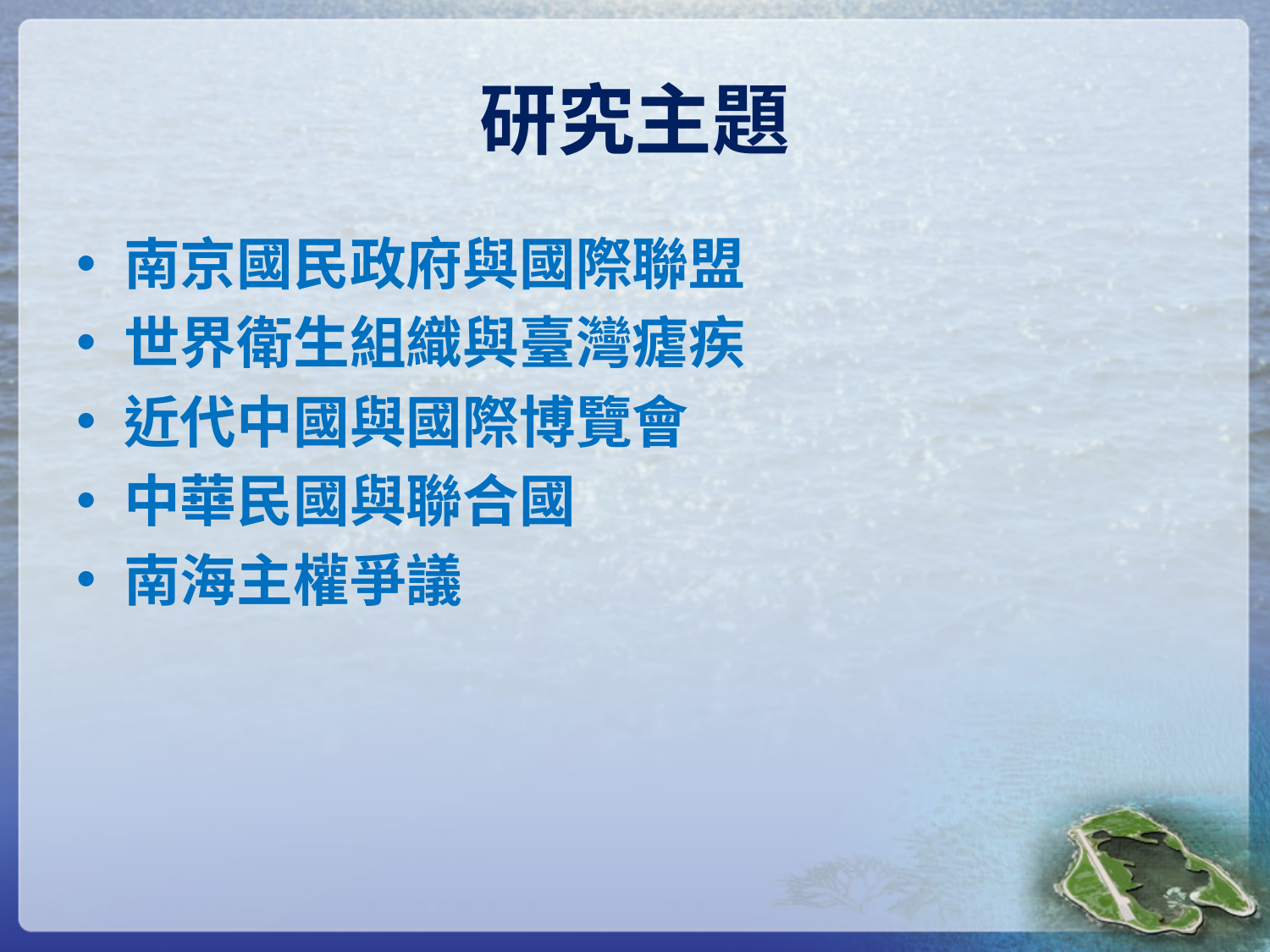

# 研究主題
南京國民政府與國際聯盟
世界衛生組織與臺灣瘧疾
近代中國與國際博覽會
中華民國與聯合國
南海主權爭議